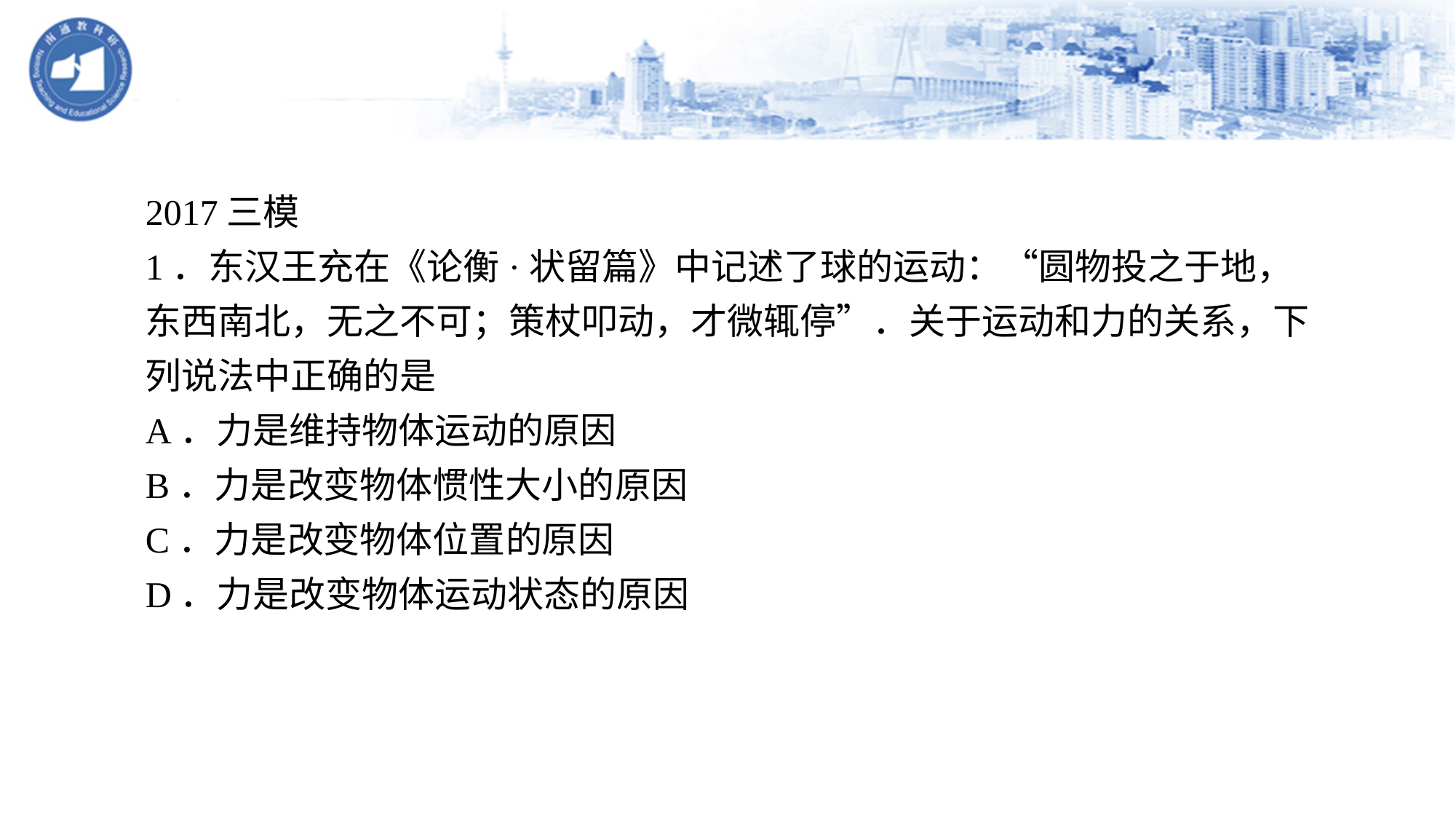

2017三模
1．东汉王充在《论衡·状留篇》中记述了球的运动：“圆物投之于地，东西南北，无之不可；策杖叩动，才微辄停”．关于运动和力的关系，下列说法中正确的是
A．力是维持物体运动的原因
B．力是改变物体惯性大小的原因
C．力是改变物体位置的原因
D．力是改变物体运动状态的原因